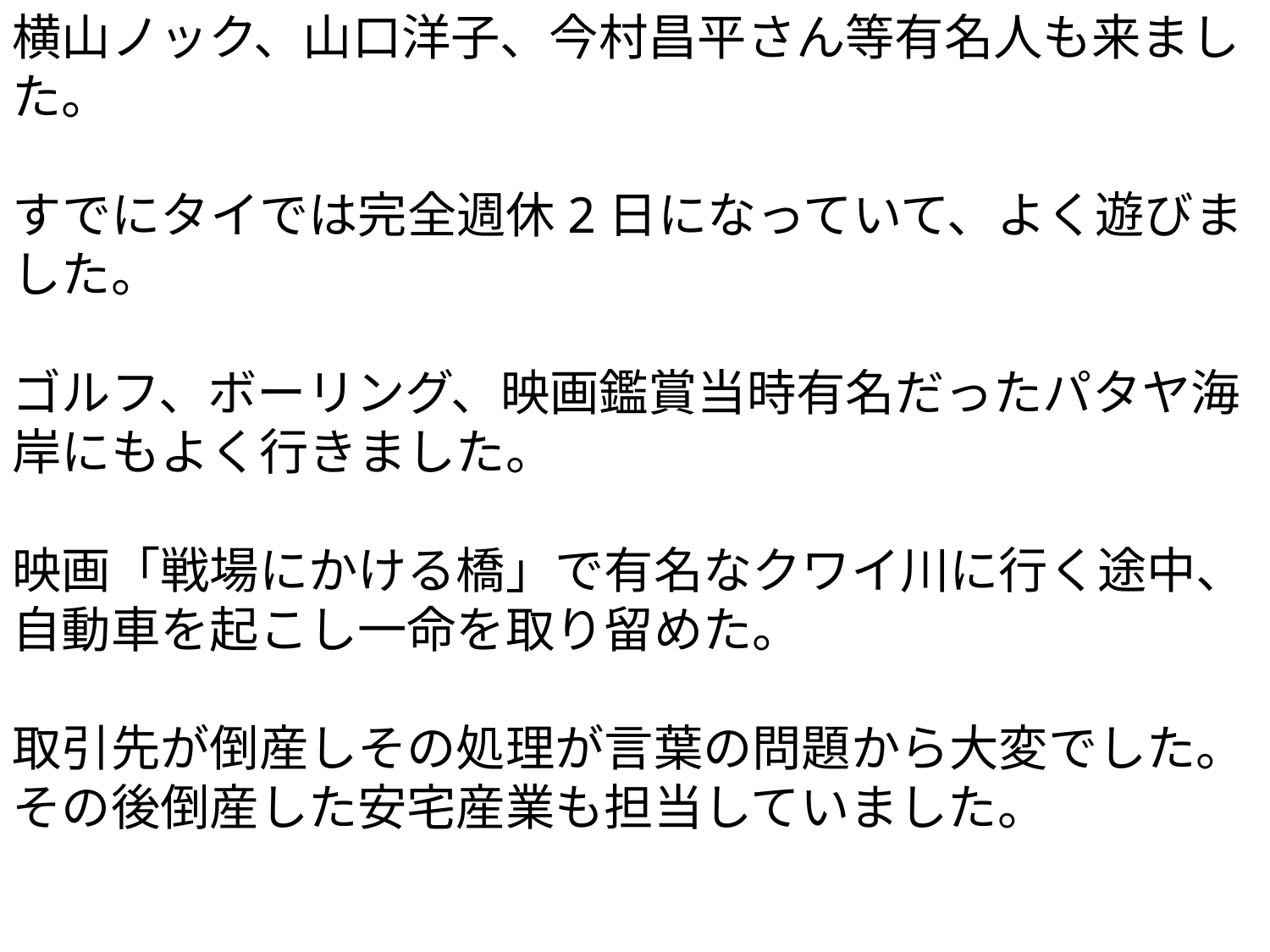

横山ノック、山口洋子、今村昌平さん等有名人も来ました。

すでにタイでは完全週休2日になっていて、よく遊びました。

ゴルフ、ボーリング、映画鑑賞当時有名だったパタヤ海岸にもよく行きました。

映画「戦場にかける橋」で有名なクワイ川に行く途中、自動車を起こし一命を取り留めた。

取引先が倒産しその処理が言葉の問題から大変でした。
その後倒産した安宅産業も担当していました。